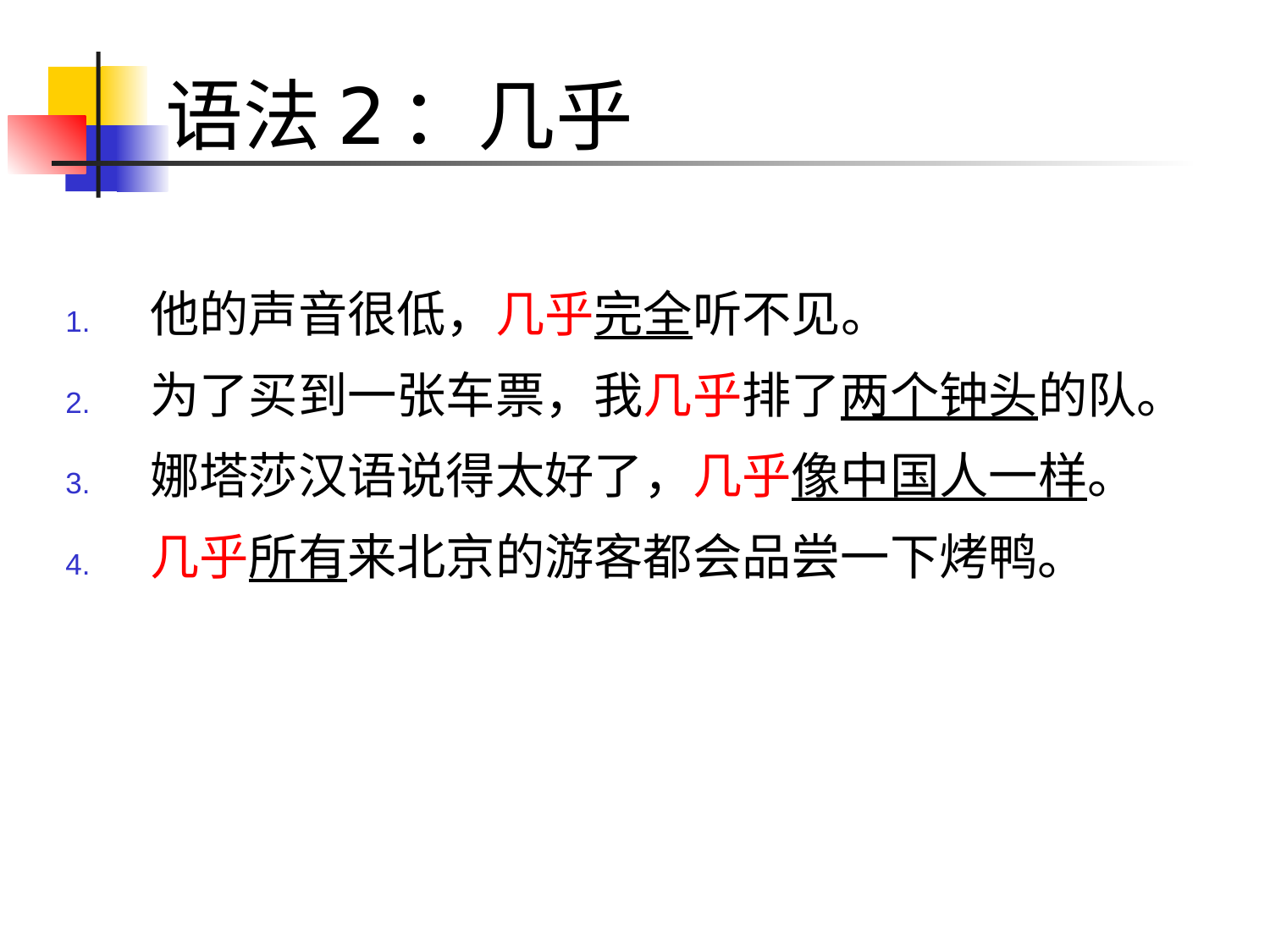

# 语法2：几乎
他的声音很低，几乎完全听不见。
为了买到一张车票，我几乎排了两个钟头的队。
娜塔莎汉语说得太好了，几乎像中国人一样。
几乎所有来北京的游客都会品尝一下烤鸭。